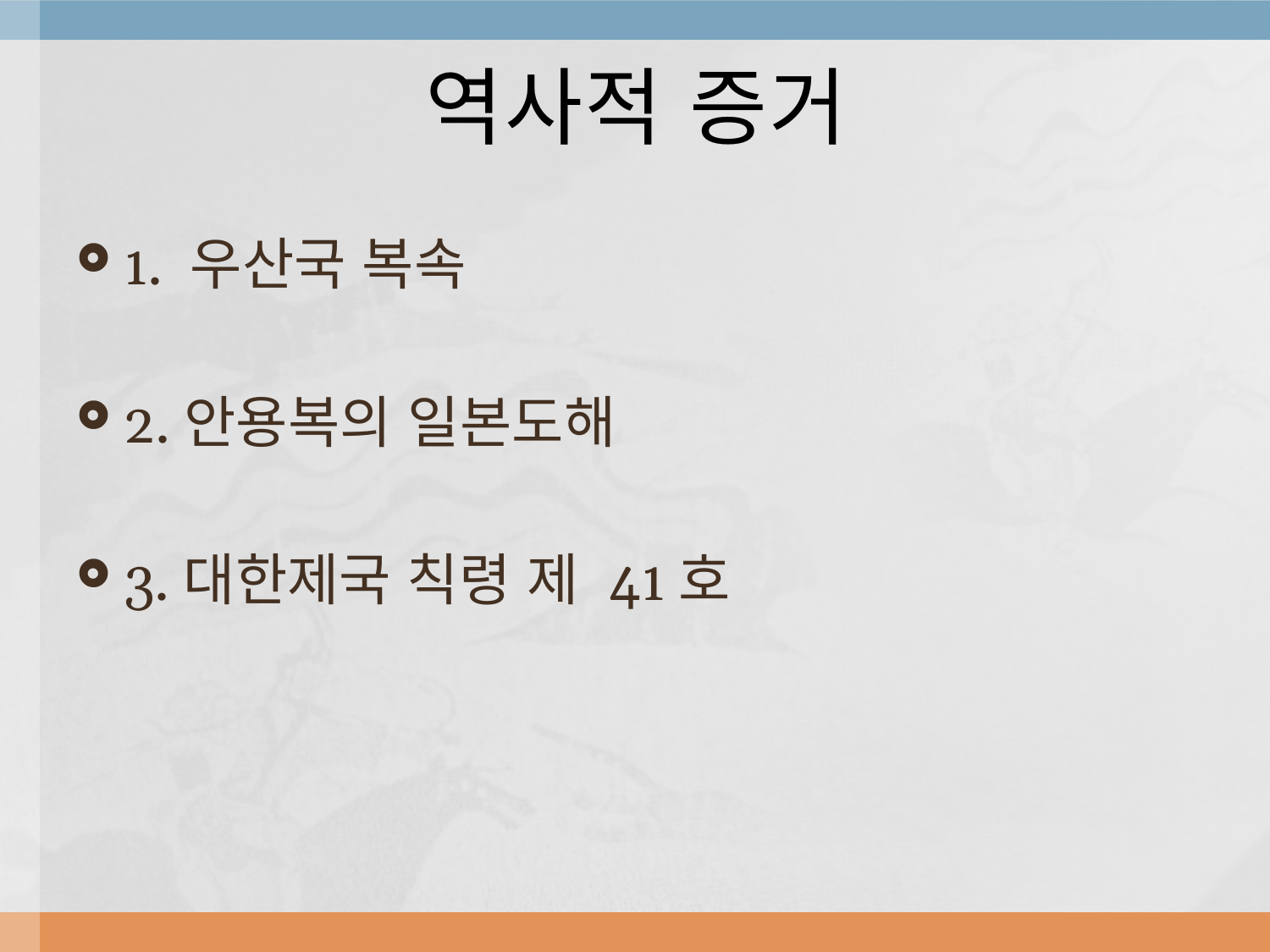

# 역사적 증거
1. 우산국 복속

2.안용복의 일본도해

3.대한제국 칙령 제 41호